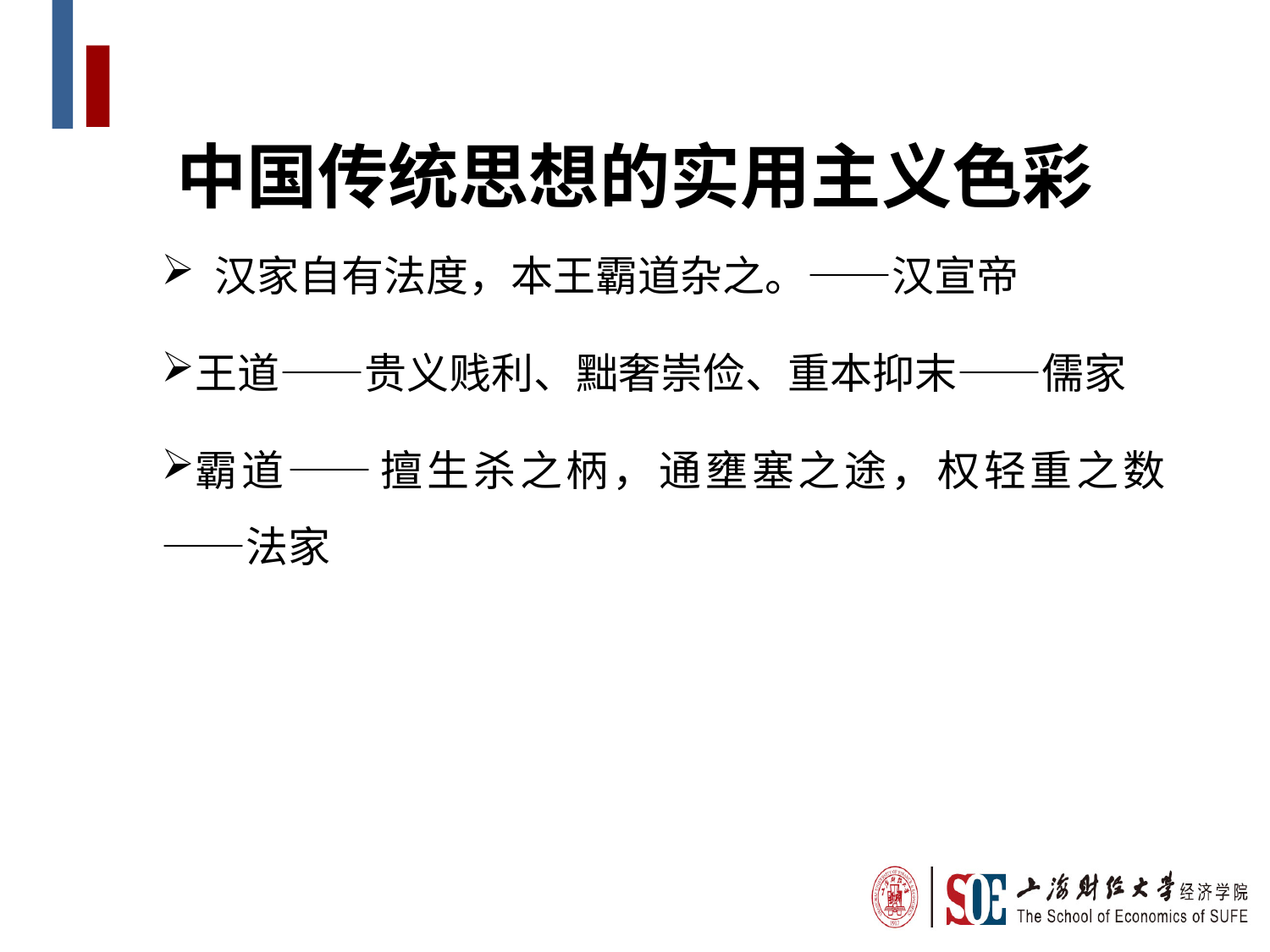

中国传统思想的实用主义色彩
 汉家自有法度，本王霸道杂之。——汉宣帝
王道——贵义贱利、黜奢崇俭、重本抑末——儒家
霸道——擅生杀之柄，通壅塞之途，权轻重之数——法家